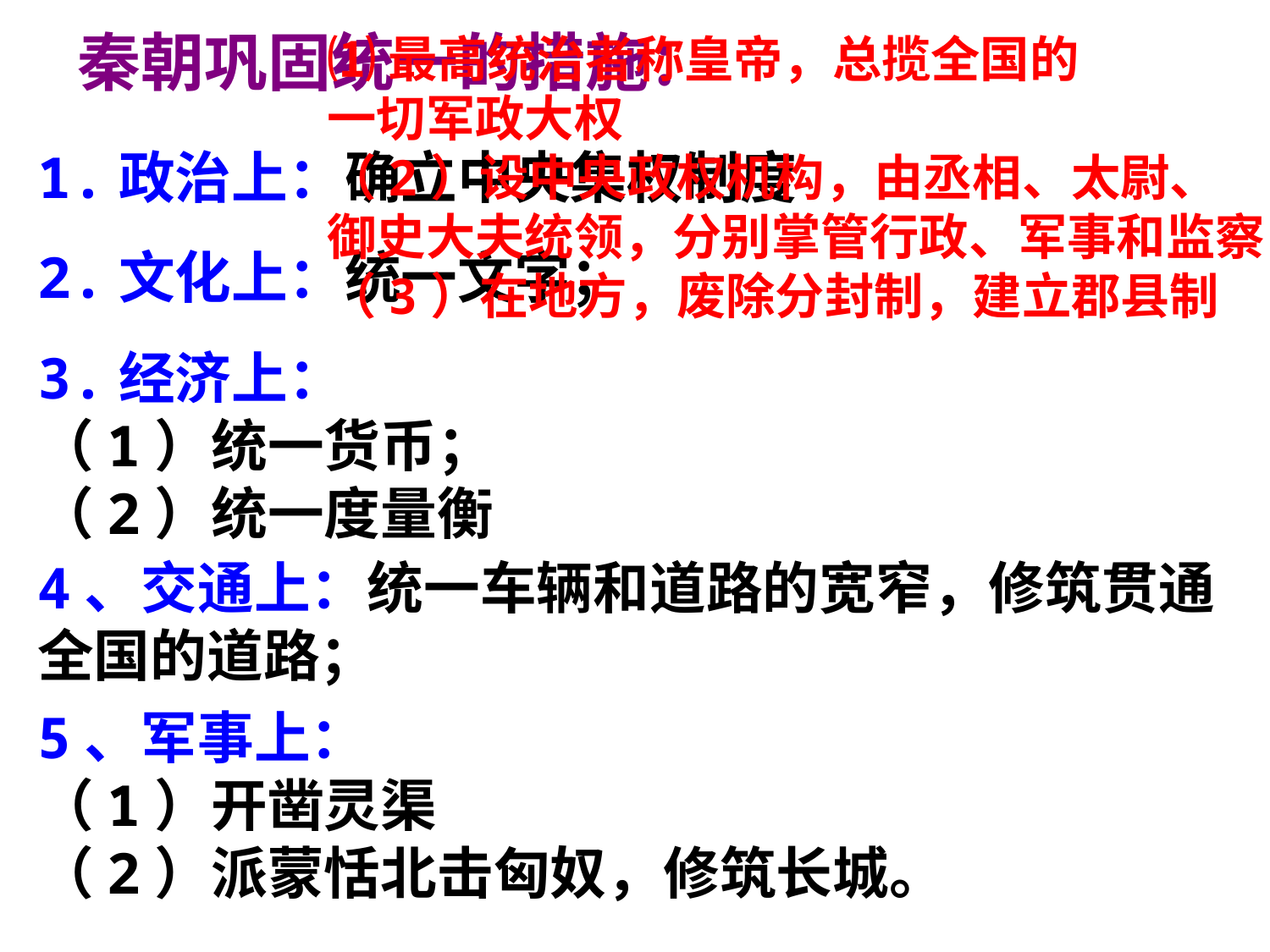

秦朝巩固统一的措施：
⑴最高统治者称皇帝，总揽全国的
一切军政大权
（2）设中央政权机构，由丞相、太尉、
御史大夫统领，分别掌管行政、军事和监察
（3）在地方，废除分封制，建立郡县制
1.政治上：确立中央集权制度
2.文化上：统一文字；
3.经济上：
（1）统一货币；
（2）统一度量衡
4、交通上：统一车辆和道路的宽窄，修筑贯通全国的道路；
5、军事上：
（1）开凿灵渠
（2）派蒙恬北击匈奴，修筑长城。